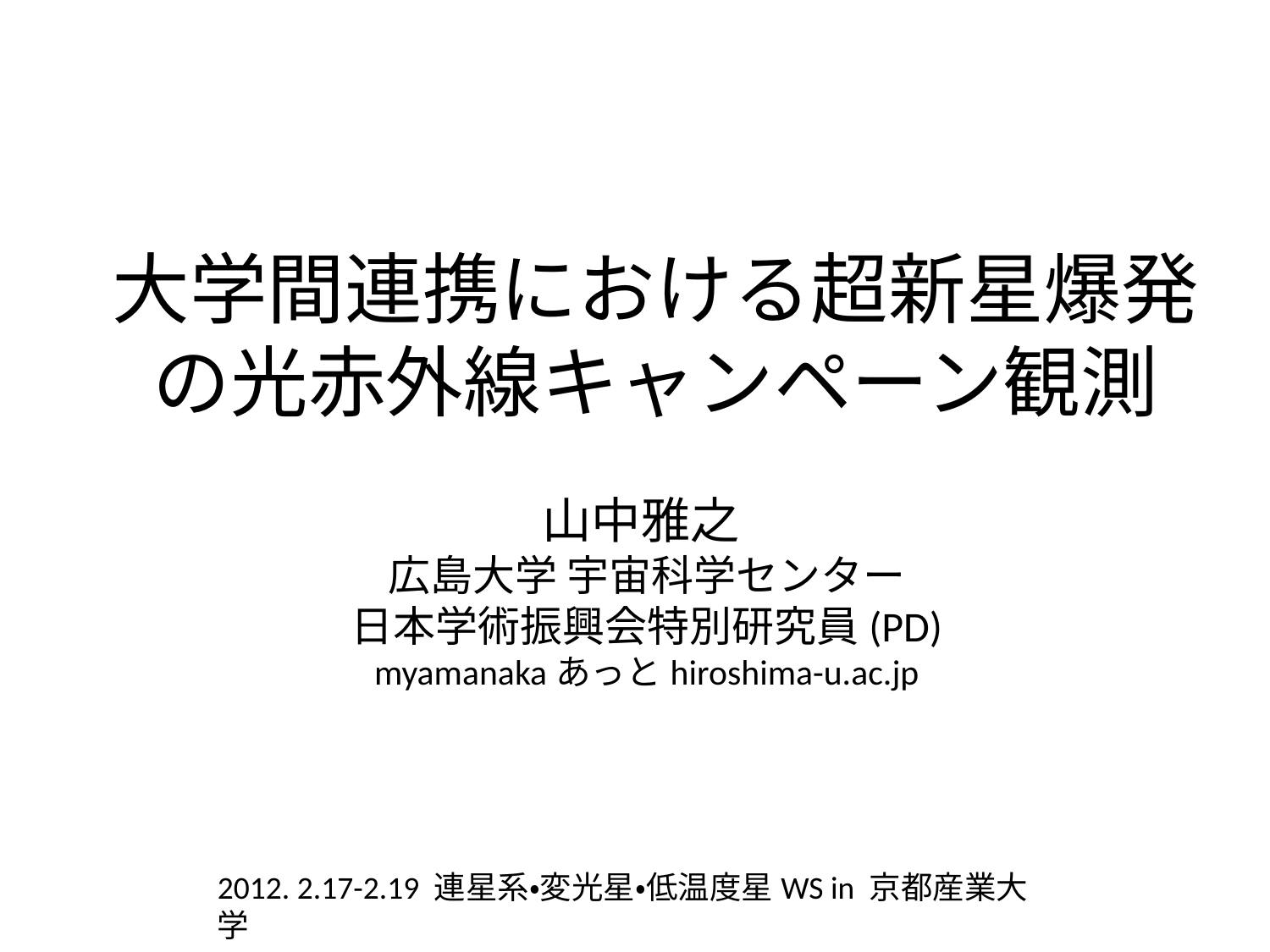

大学間連携における超新星爆発の光赤外線キャンペーン観測
山中雅之
広島大学 宇宙科学センター
日本学術振興会特別研究員(PD)
myamanakaあっとhiroshima-u.ac.jp
2012. 2.17-2.19 連星系・変光星・低温度星WS in 京都産業大学